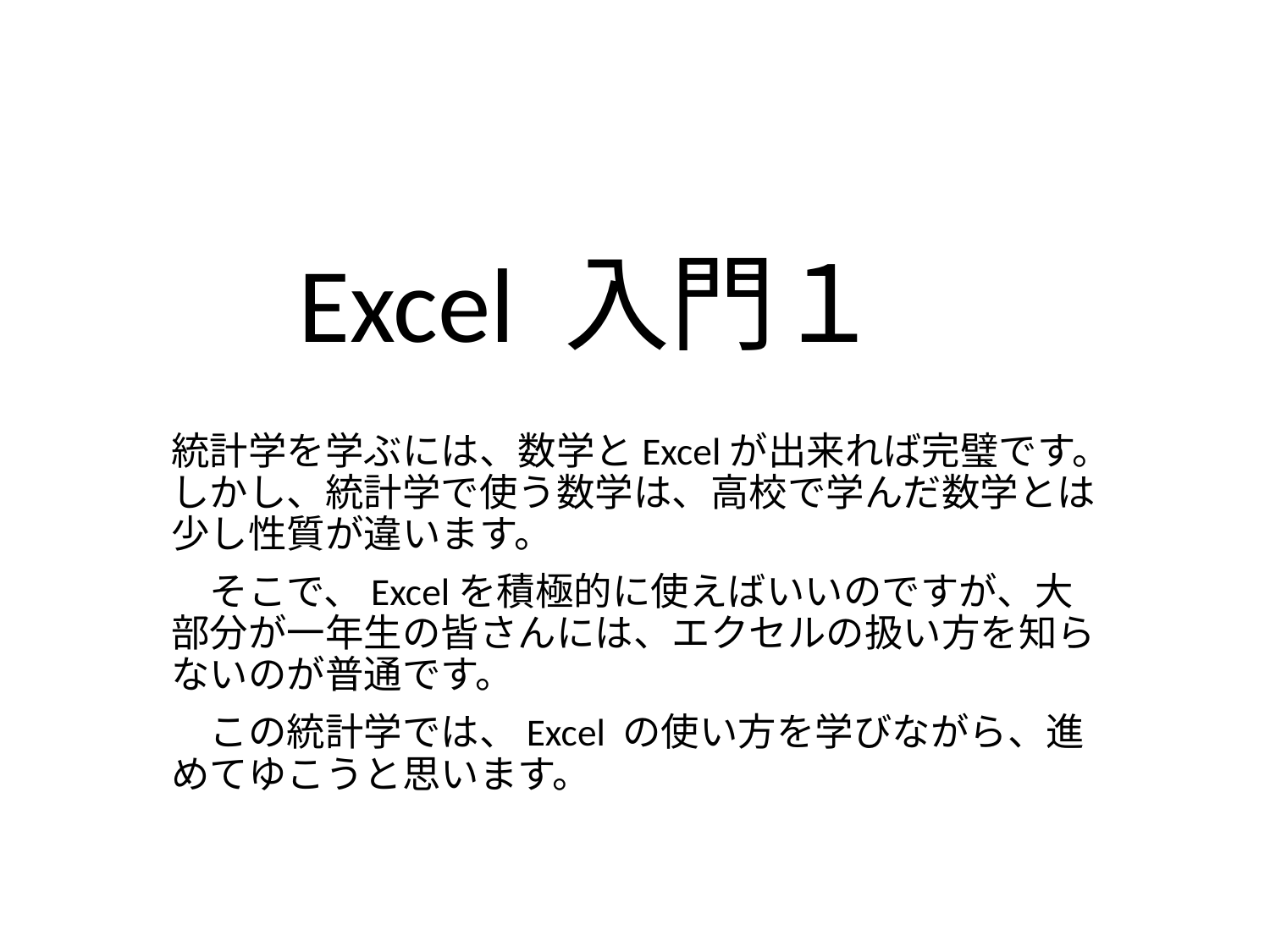

# Excel 入門１
統計学を学ぶには、数学とExcelが出来れば完璧です。しかし、統計学で使う数学は、高校で学んだ数学とは少し性質が違います。
　そこで、Excelを積極的に使えばいいのですが、大部分が一年生の皆さんには、エクセルの扱い方を知らないのが普通です。
　この統計学では、Excel の使い方を学びながら、進めてゆこうと思います。